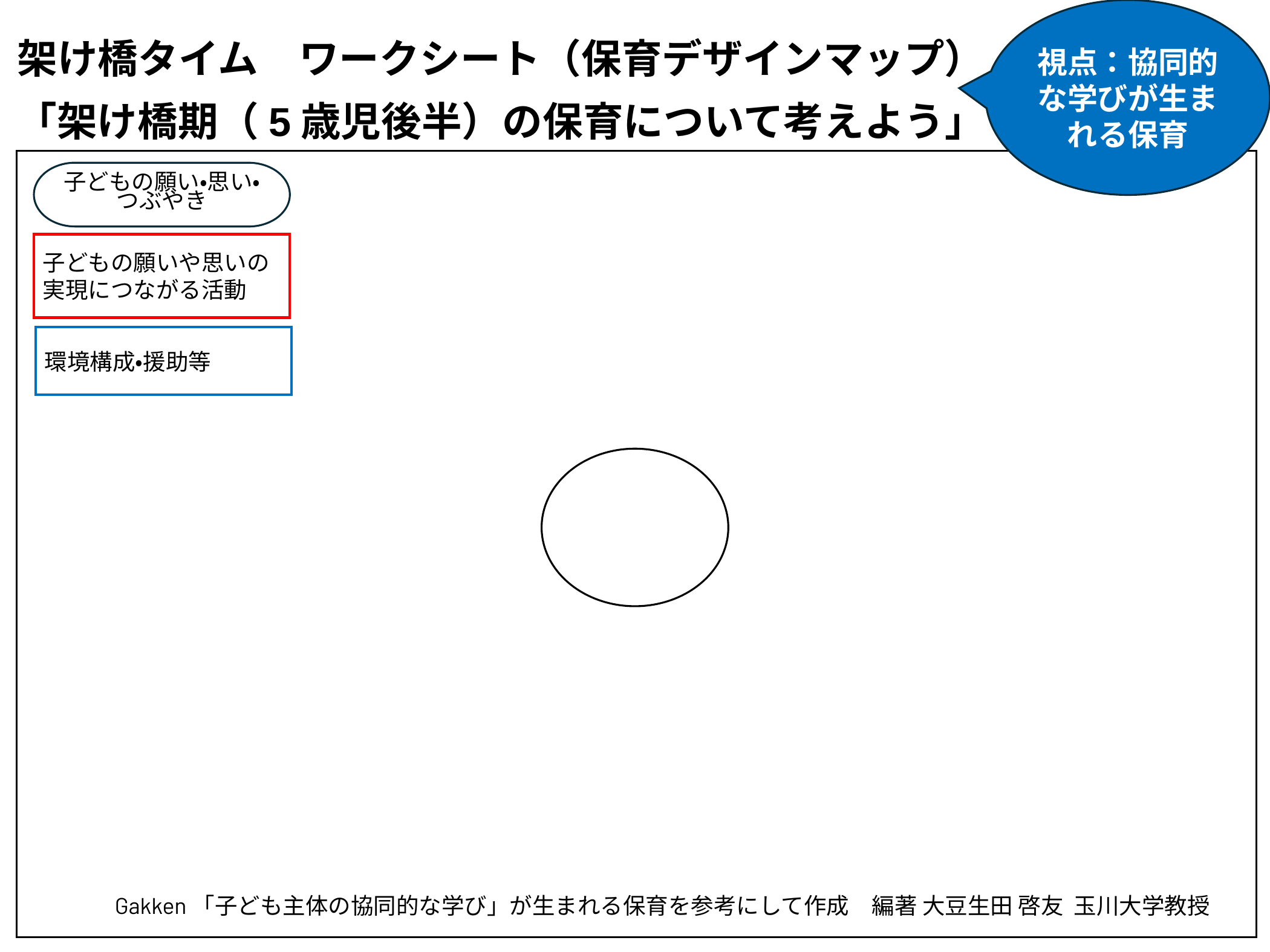

視点：協同的な学びが生まれる保育
# 架け橋タイム　ワークシート（保育デザインマップ） 「架け橋期（5歳児後半）の保育について考えよう」

子どもの願い・思い・つぶやき
子どもの願いや思いの実現につながる活動
環境構成・援助等

Gakken「子ども主体の協同的な学び」が生まれる保育を参考にして作成　編著 大豆生田 啓友  玉川大学教授